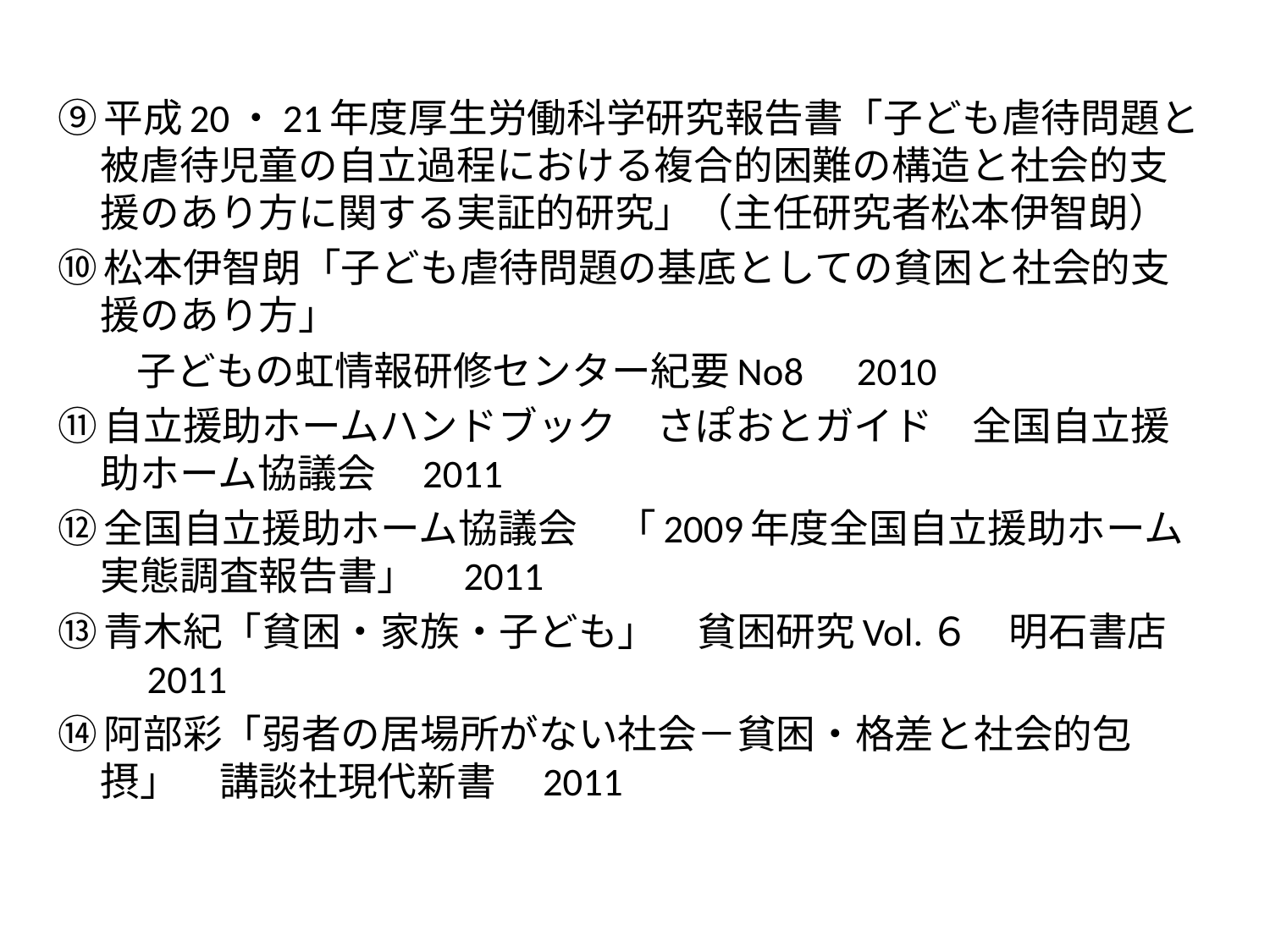

⑨平成20・21年度厚生労働科学研究報告書「子ども虐待問題と被虐待児童の自立過程における複合的困難の構造と社会的支援のあり方に関する実証的研究」（主任研究者松本伊智朗）
⑩松本伊智朗「子ども虐待問題の基底としての貧困と社会的支援のあり方」
　　子どもの虹情報研修センター紀要No8　2010
⑪自立援助ホームハンドブック　さぽおとガイド　全国自立援助ホーム協議会　2011
⑫全国自立援助ホーム協議会　「2009年度全国自立援助ホーム実態調査報告書」　2011
⑬青木紀「貧困・家族・子ども」　貧困研究Vol.６　明石書店　2011
⑭阿部彩「弱者の居場所がない社会－貧困・格差と社会的包摂」　講談社現代新書　2011